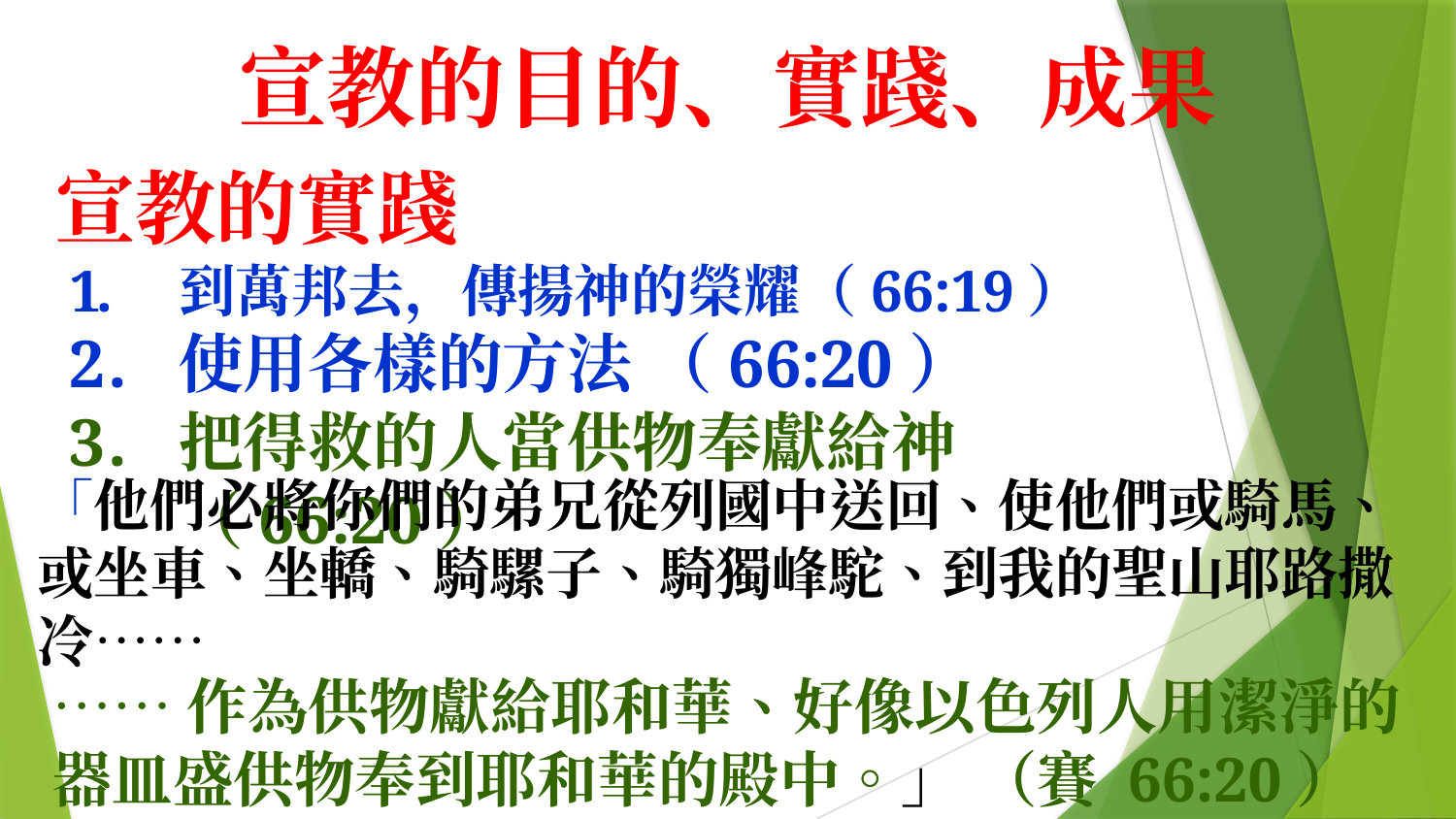

宣教的目的、實踐、成果
宣教的實踐
到萬邦去，傳揚神的榮耀（66:19）
使用各樣的方法 （66:20）
把得救的人當供物奉獻給神（66:20）
「他們必將你們的弟兄從列國中送回、使他們或騎馬、或坐車、坐轎、騎騾子、騎獨峰駝、到我的聖山耶路撒冷……
……作為供物獻給耶和華、好像以色列人用潔淨的器皿盛供物奉到耶和華的殿中。」 （賽 66:20）